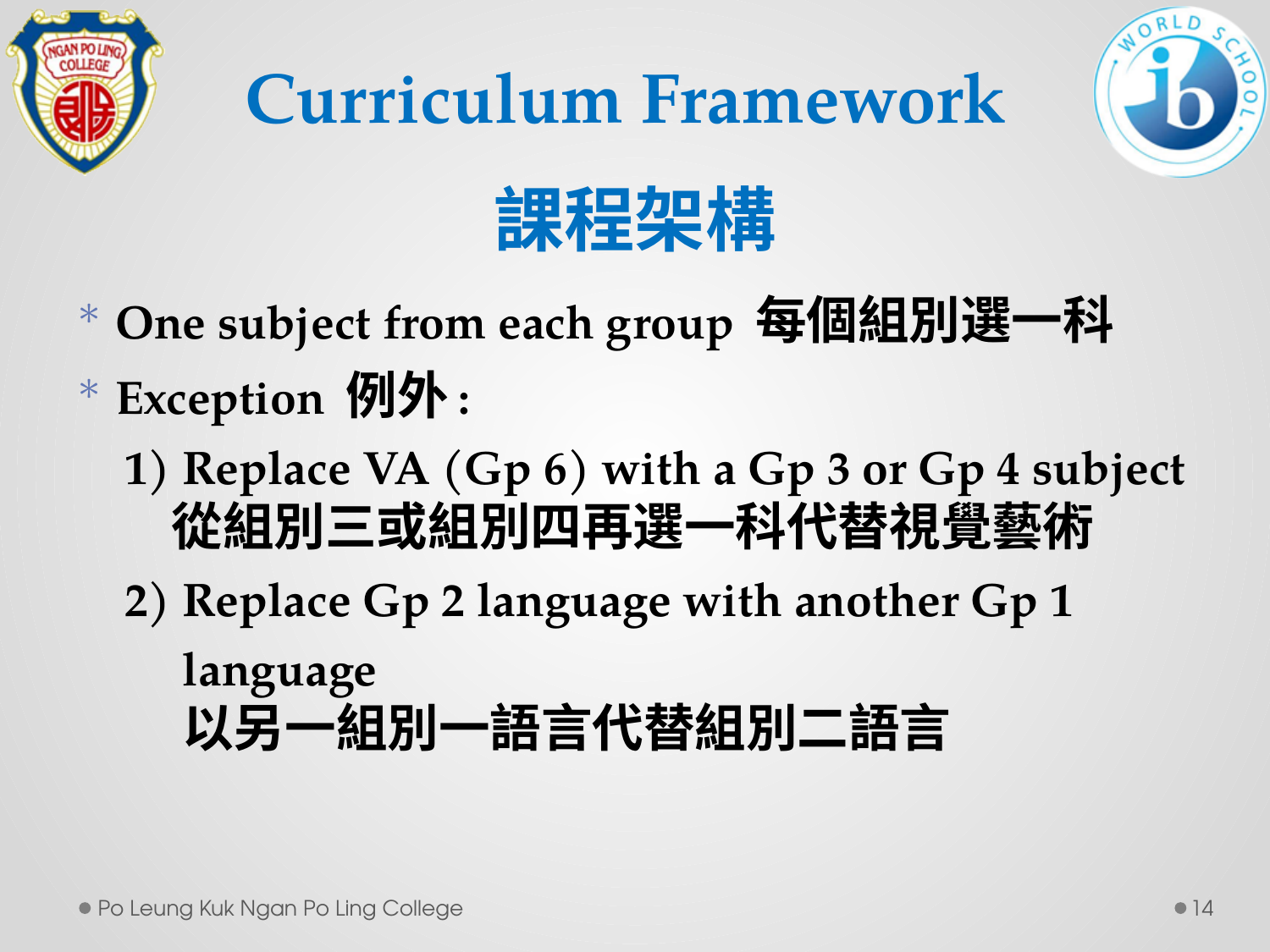

Curriculum Framework
課程架構
One subject from each group 每個組別選一科
Exception 例外:
    1) Replace VA (Gp 6) with a Gp 3 or Gp 4 subject
        從組別三或組別四再選一科代替視覺藝術
    2) Replace Gp 2 language with another Gp 1
         language
         以另一組別一語言代替組別二語言
Po Leung Kuk Ngan Po Ling College
14